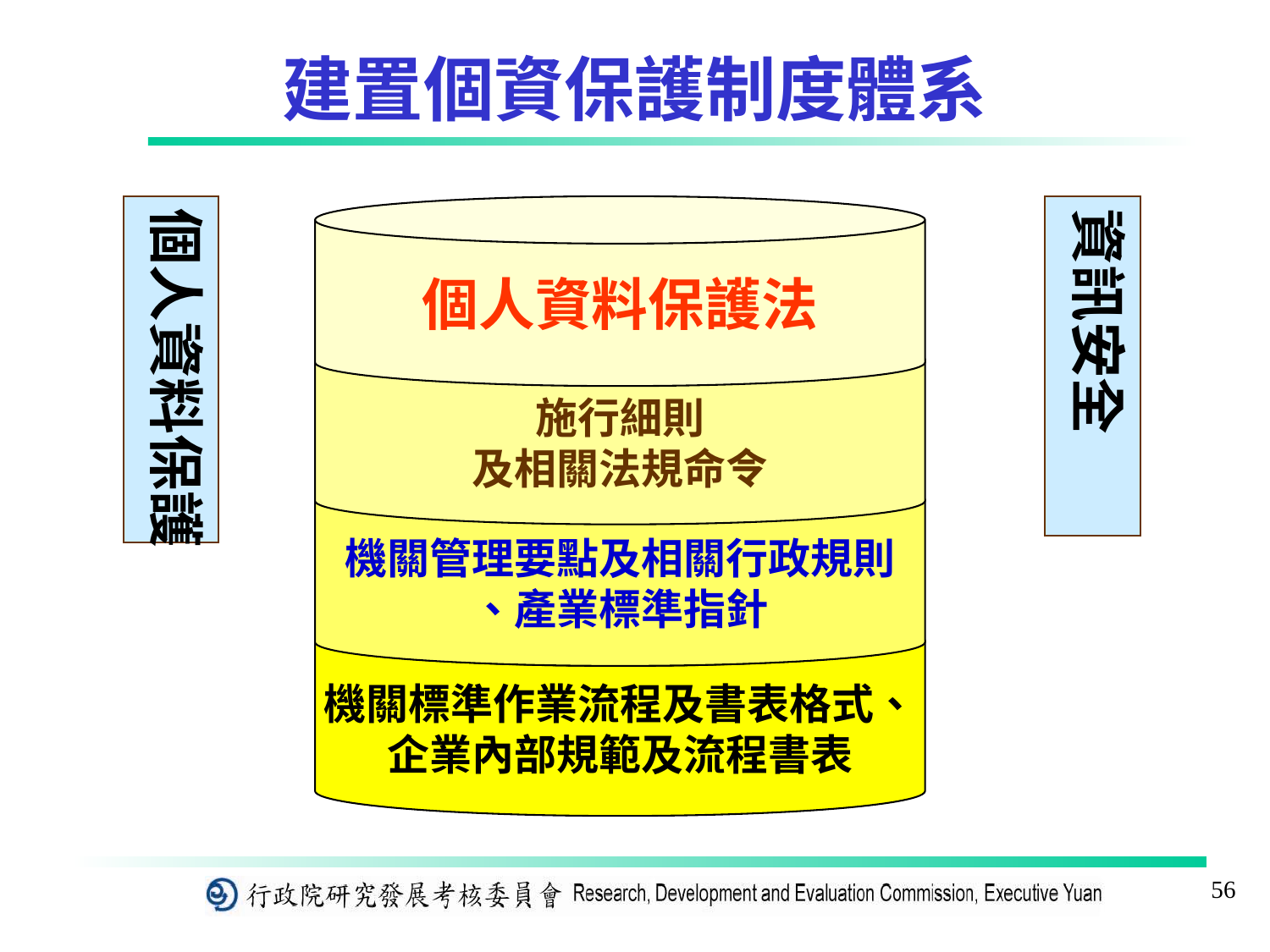

建置個資保護制度體系
個人資料保護
個人資料保護法
資訊安全
施行細則
及相關法規命令
機關管理要點及相關行政規則
、產業標準指針
機關標準作業流程及書表格式、
企業內部規範及流程書表

56